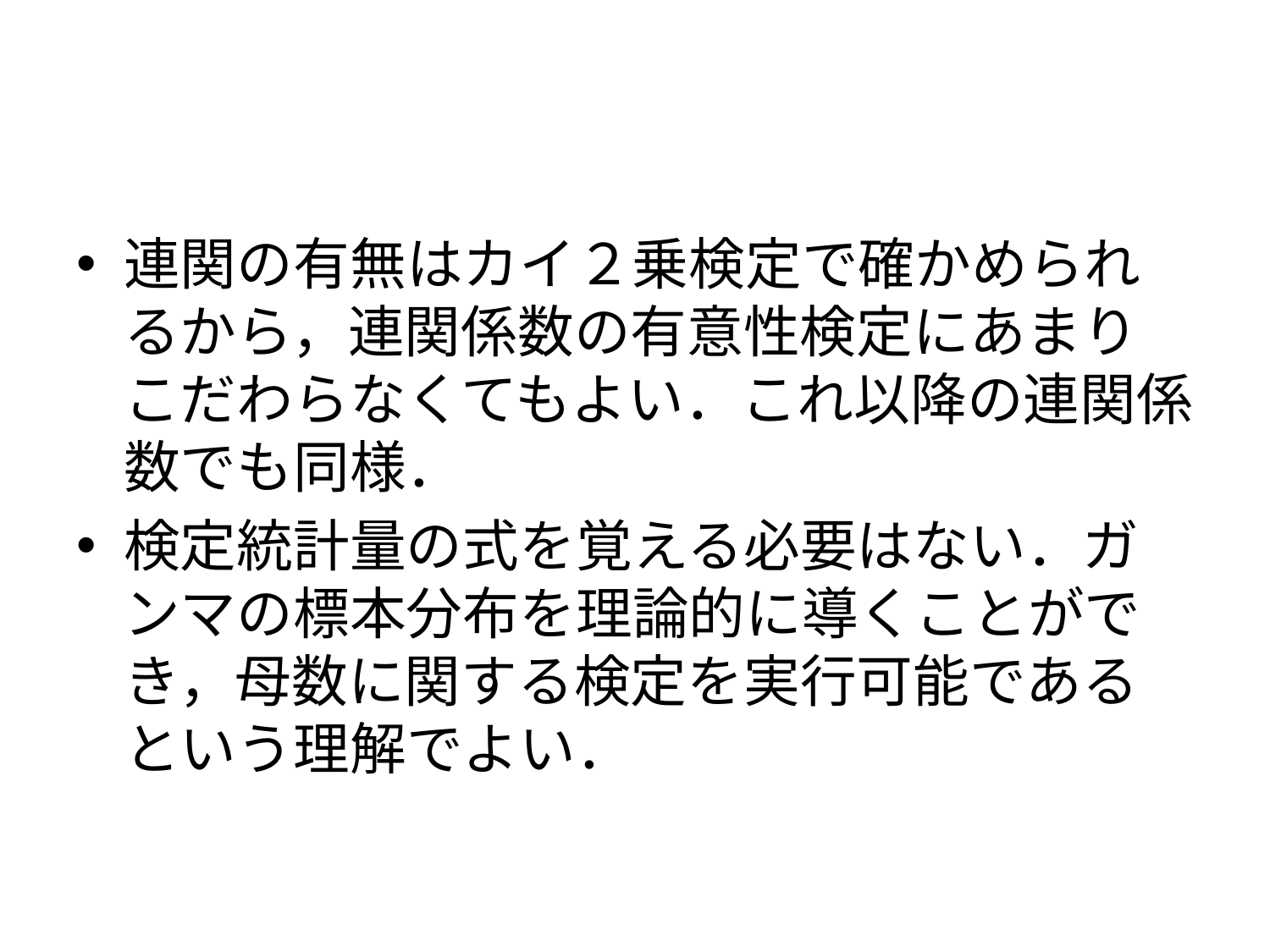

#
連関の有無はカイ２乗検定で確かめられるから，連関係数の有意性検定にあまりこだわらなくてもよい．これ以降の連関係数でも同様．
検定統計量の式を覚える必要はない．ガンマの標本分布を理論的に導くことができ，母数に関する検定を実行可能であるという理解でよい．